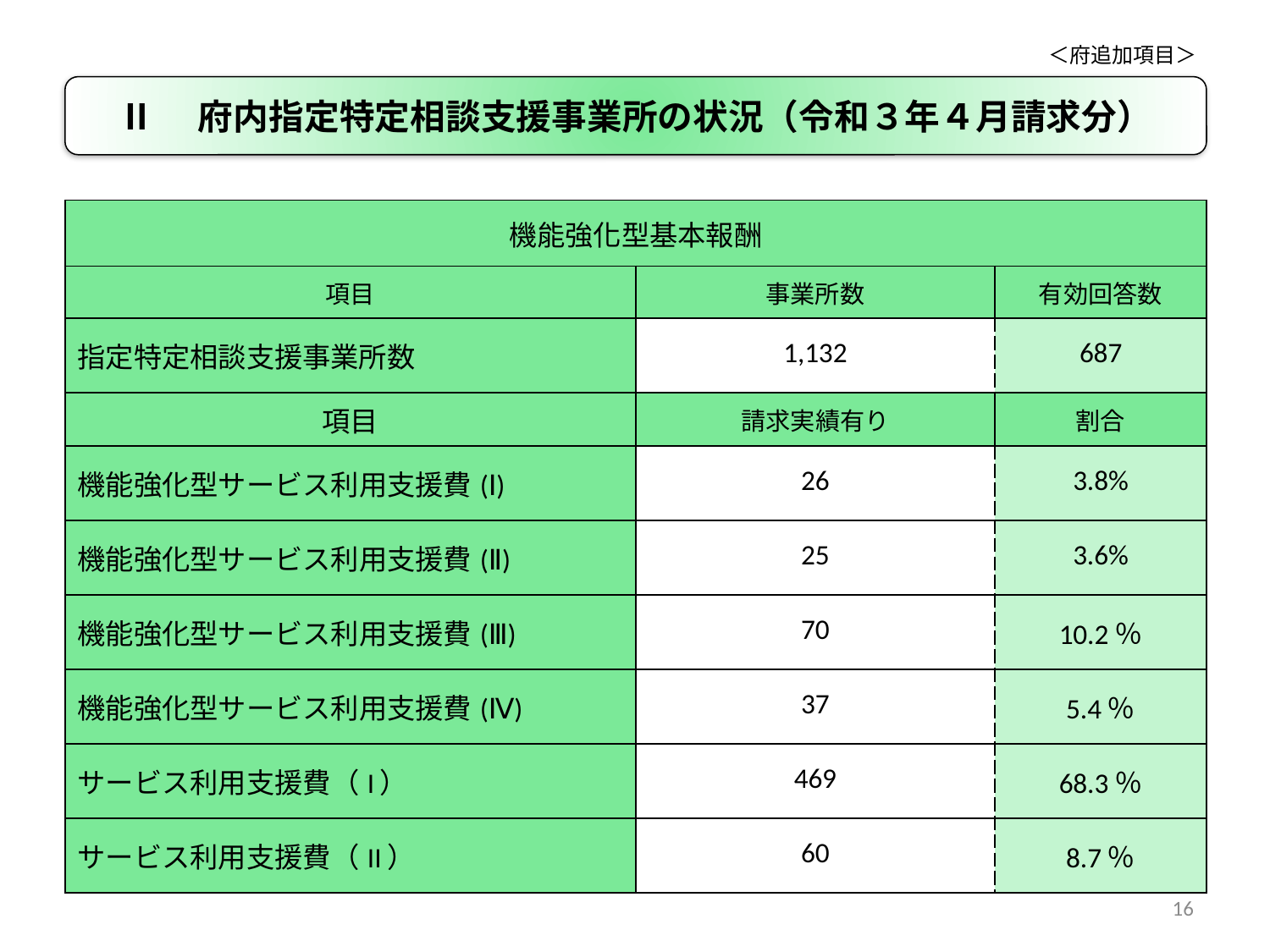

＜府追加項目＞
Ⅱ　府内指定特定相談支援事業所の状況（令和３年４月請求分）
| 機能強化型基本報酬 |  |  |
| --- | --- | --- |
| 項目 | 事業所数 | 有効回答数 |
| 指定特定相談支援事業所数 | 1,132 | 687 |
| 項目 | 請求実績有り | 割合 |
| 機能強化型サービス利用支援費(Ⅰ) | 26 | 3.8% |
| 機能強化型サービス利用支援費(Ⅱ) | 25 | 3.6% |
| 機能強化型サービス利用支援費(Ⅲ) | 70 | 10.2％ |
| 機能強化型サービス利用支援費(Ⅳ) | 37 | 5.4％ |
| サービス利用支援費（I） | 469 | 68.3％ |
| サービス利用支援費（II） | 60 | 8.7％ |
16